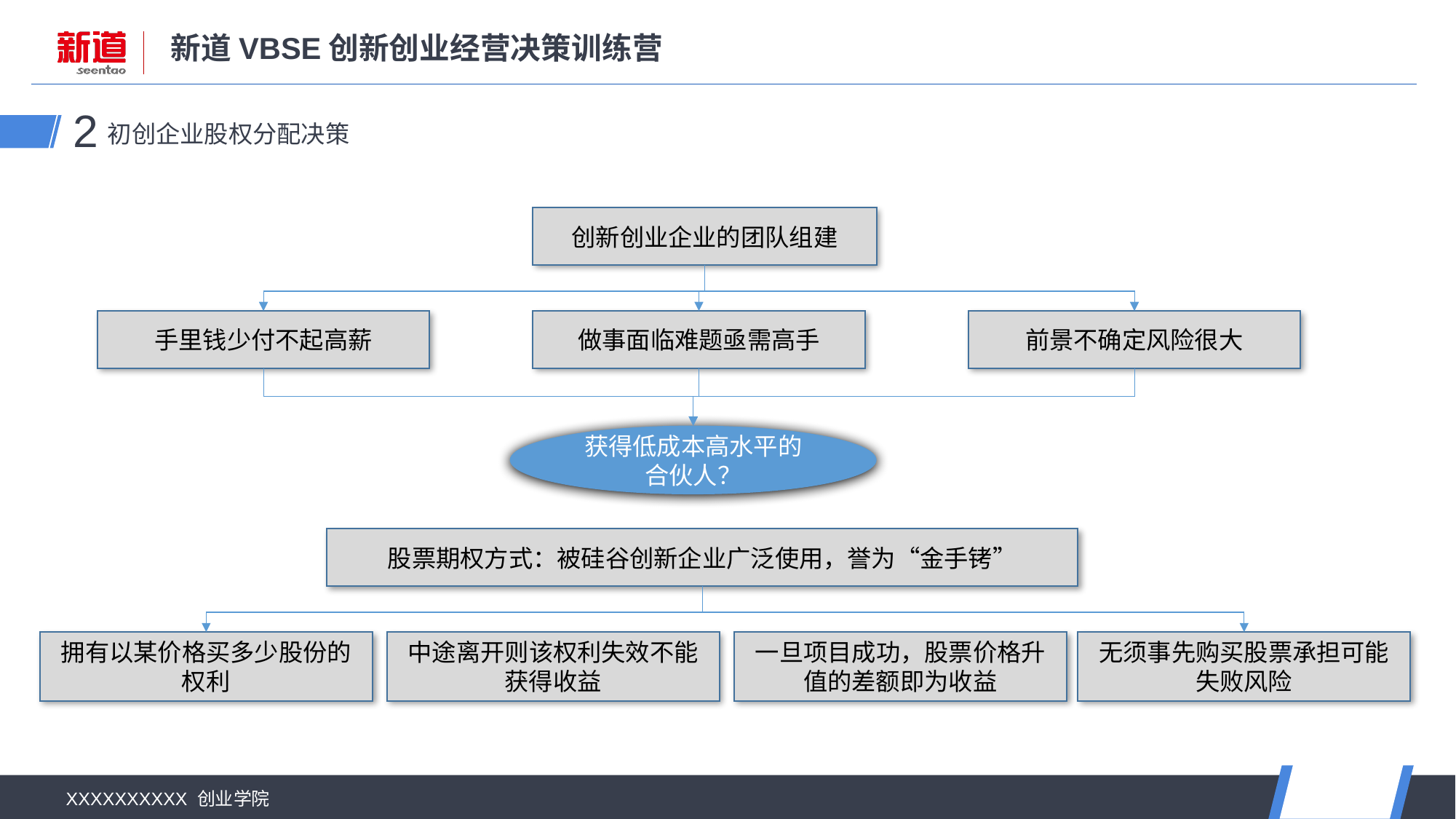

初创企业股权分配决策
2
创新创业企业的团队组建
做事面临难题亟需高手
手里钱少付不起高薪
前景不确定风险很大
获得低成本高水平的合伙人？
股票期权方式：被硅谷创新企业广泛使用，誉为“金手铐”
一旦项目成功，股票价格升值的差额即为收益
中途离开则该权利失效不能获得收益
无须事先购买股票承担可能失败风险
拥有以某价格买多少股份的权利